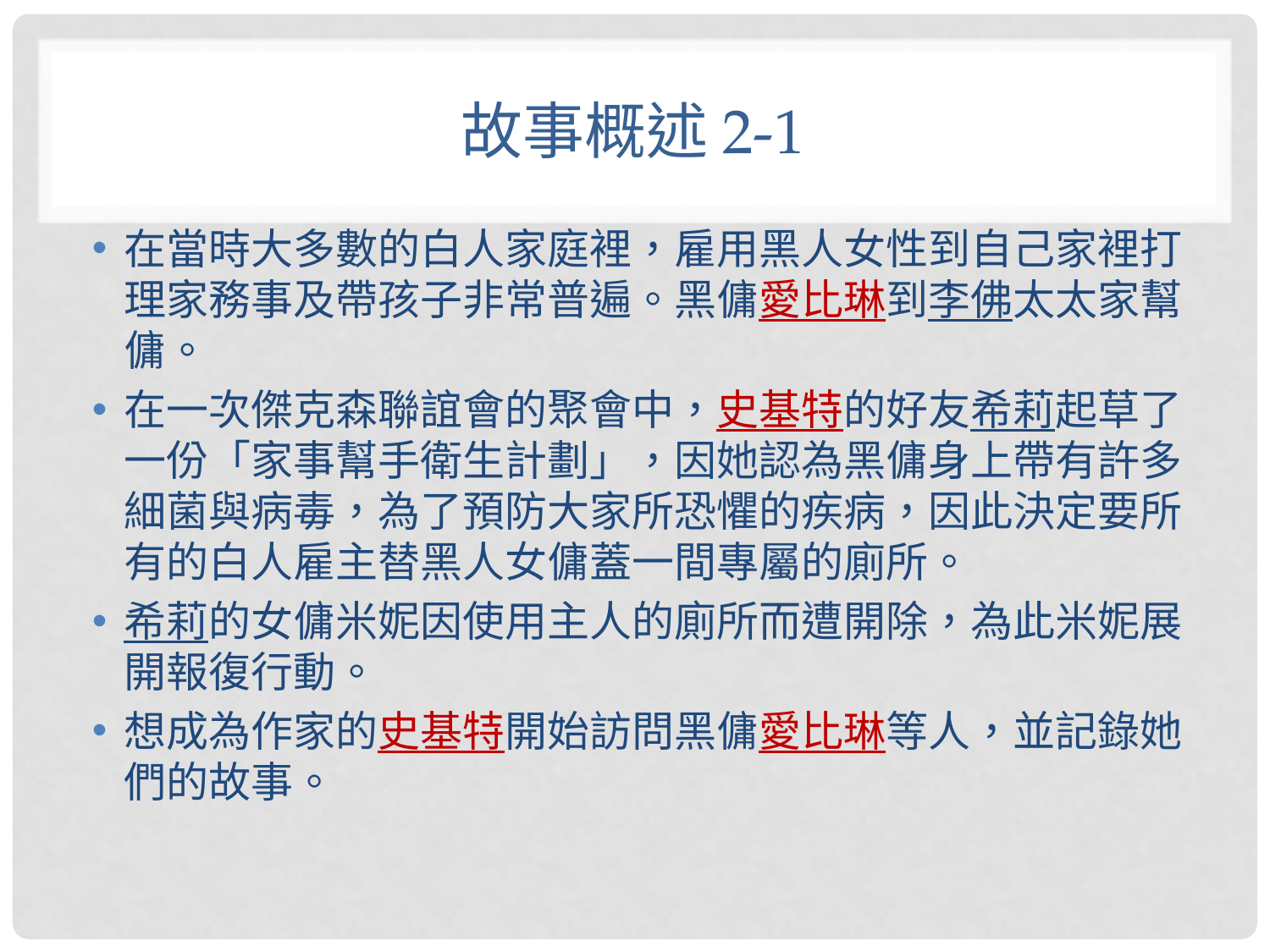

# 故事概述2-1
在當時大多數的白人家庭裡，雇用黑人女性到自己家裡打理家務事及帶孩子非常普遍。黑傭愛比琳到李佛太太家幫傭。
在一次傑克森聯誼會的聚會中，史基特的好友希莉起草了一份「家事幫手衛生計劃」，因她認為黑傭身上帶有許多細菌與病毒，為了預防大家所恐懼的疾病，因此決定要所有的白人雇主替黑人女傭蓋一間專屬的廁所。
希莉的女傭米妮因使用主人的廁所而遭開除，為此米妮展開報復行動。
想成為作家的史基特開始訪問黑傭愛比琳等人，並記錄她們的故事。